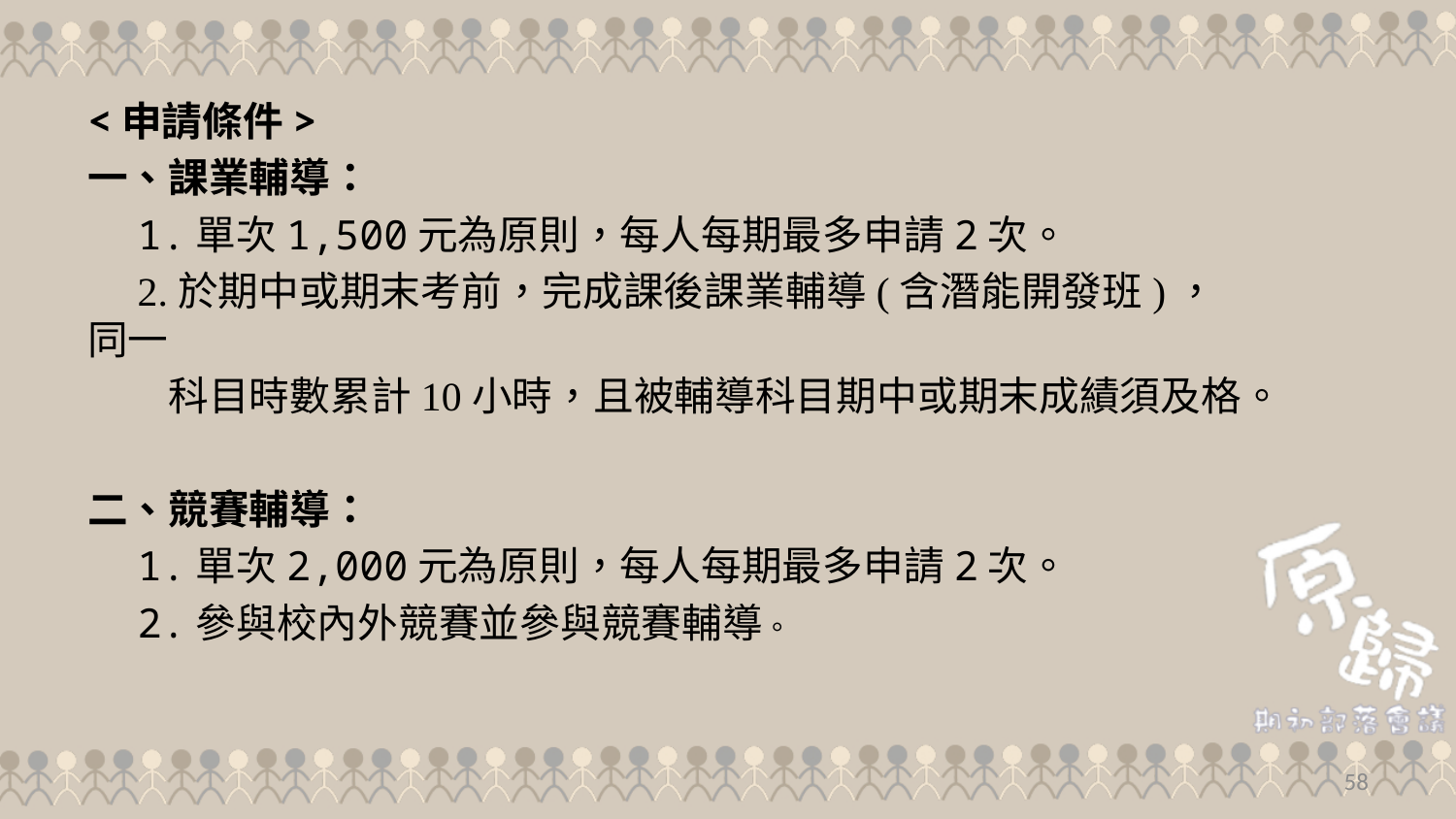

<申請條件>
一、課業輔導：
　1.單次1,500元為原則，每人每期最多申請2次。
　2.於期中或期末考前，完成課後課業輔導(含潛能開發班)，同一
　　科目時數累計10小時，且被輔導科目期中或期末成績須及格。

二、競賽輔導：
　1.單次2,000元為原則，每人每期最多申請2次。
　2.參與校內外競賽並參與競賽輔導。
58